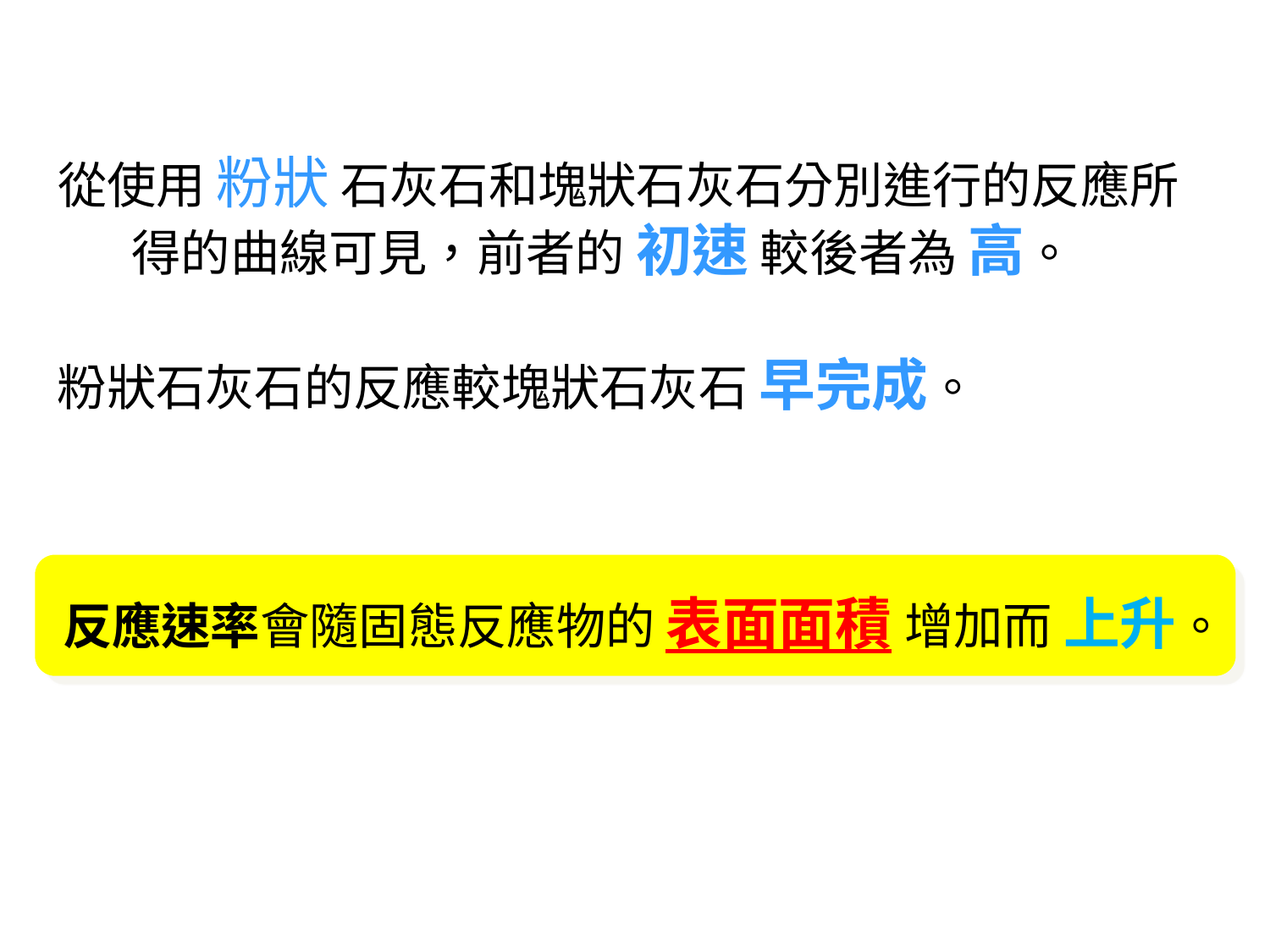

從使用 粉狀 石灰石和塊狀石灰石分別進行的反應所得的曲線可見，前者的 初速 較後者為 高。
粉狀石灰石的反應較塊狀石灰石 早完成。

反應速率會隨固態反應物的 表面面積 增加而 上升。